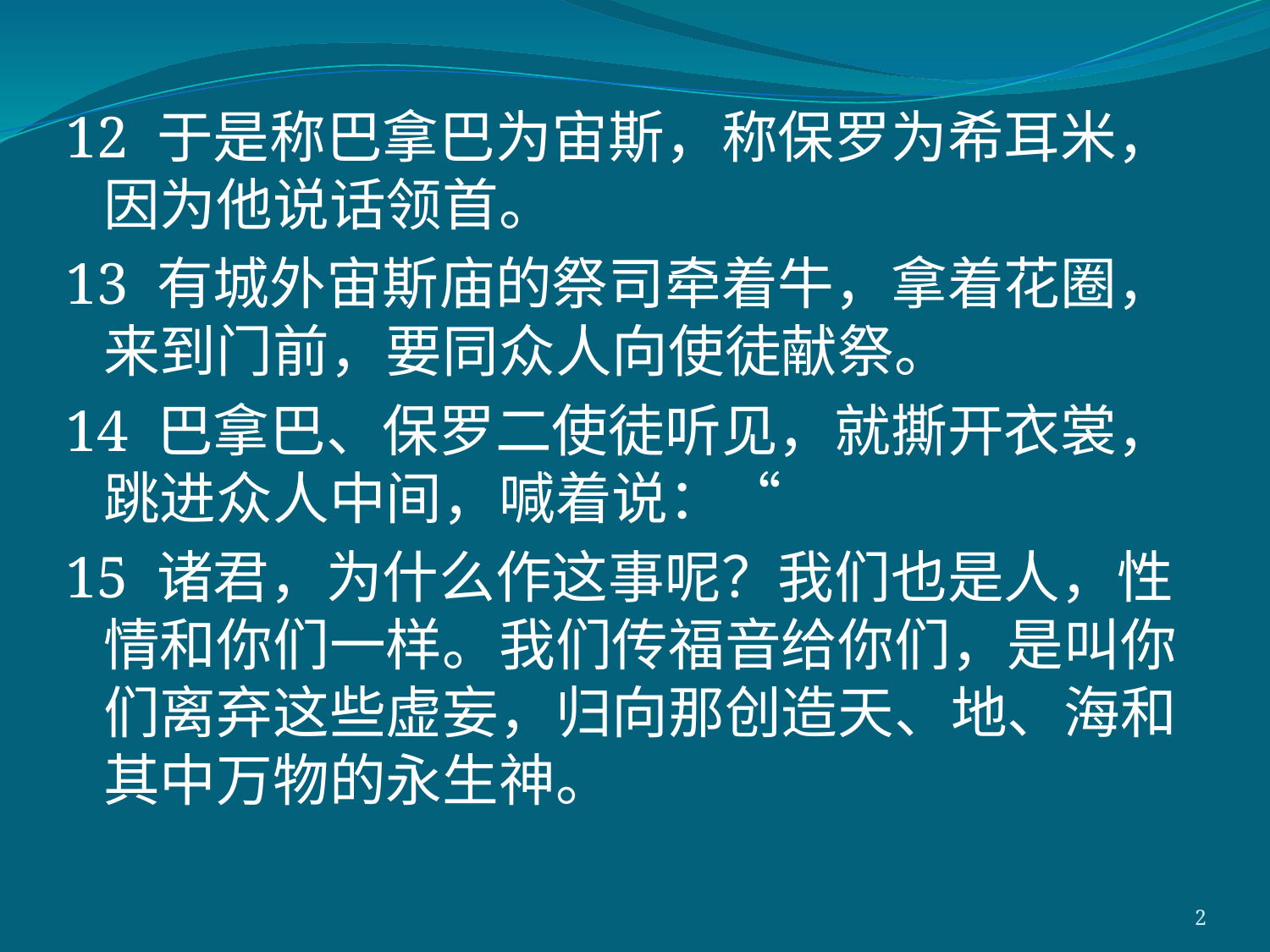

12 于是称巴拿巴为宙斯，称保罗为希耳米，因为他说话领首。
13 有城外宙斯庙的祭司牵着牛，拿着花圈，来到门前，要同众人向使徒献祭。
14 巴拿巴、保罗二使徒听见，就撕开衣裳，跳进众人中间，喊着说：“
15 诸君，为什么作这事呢？我们也是人，性情和你们一样。我们传福音给你们，是叫你们离弃这些虚妄，归向那创造天、地、海和其中万物的永生神。

2